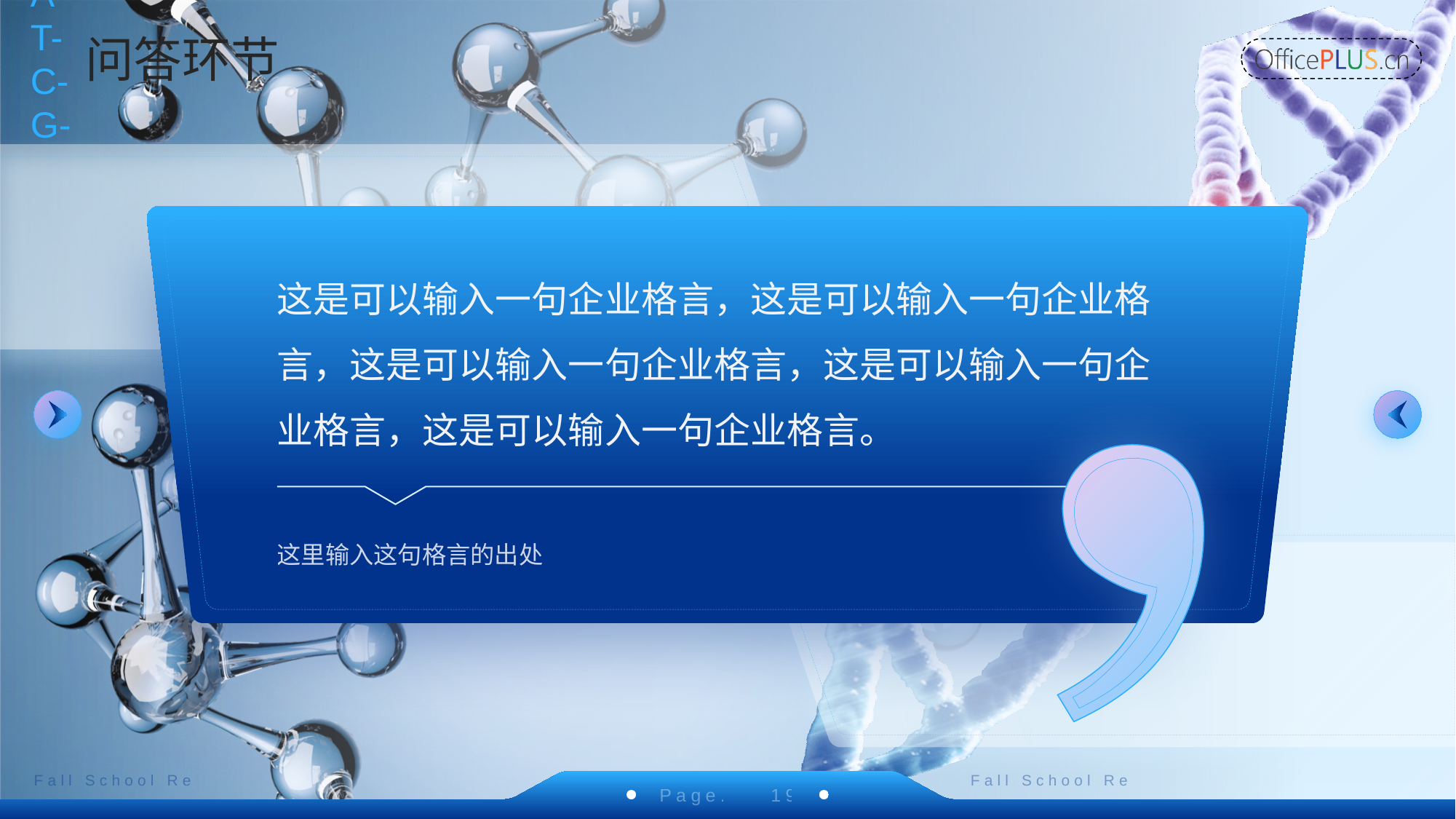

问答环节

这是可以输入一句企业格言，这是可以输入一句企业格言，这是可以输入一句企业格言，这是可以输入一句企业格言，这是可以输入一句企业格言。

这里输入这句格言的出处

19